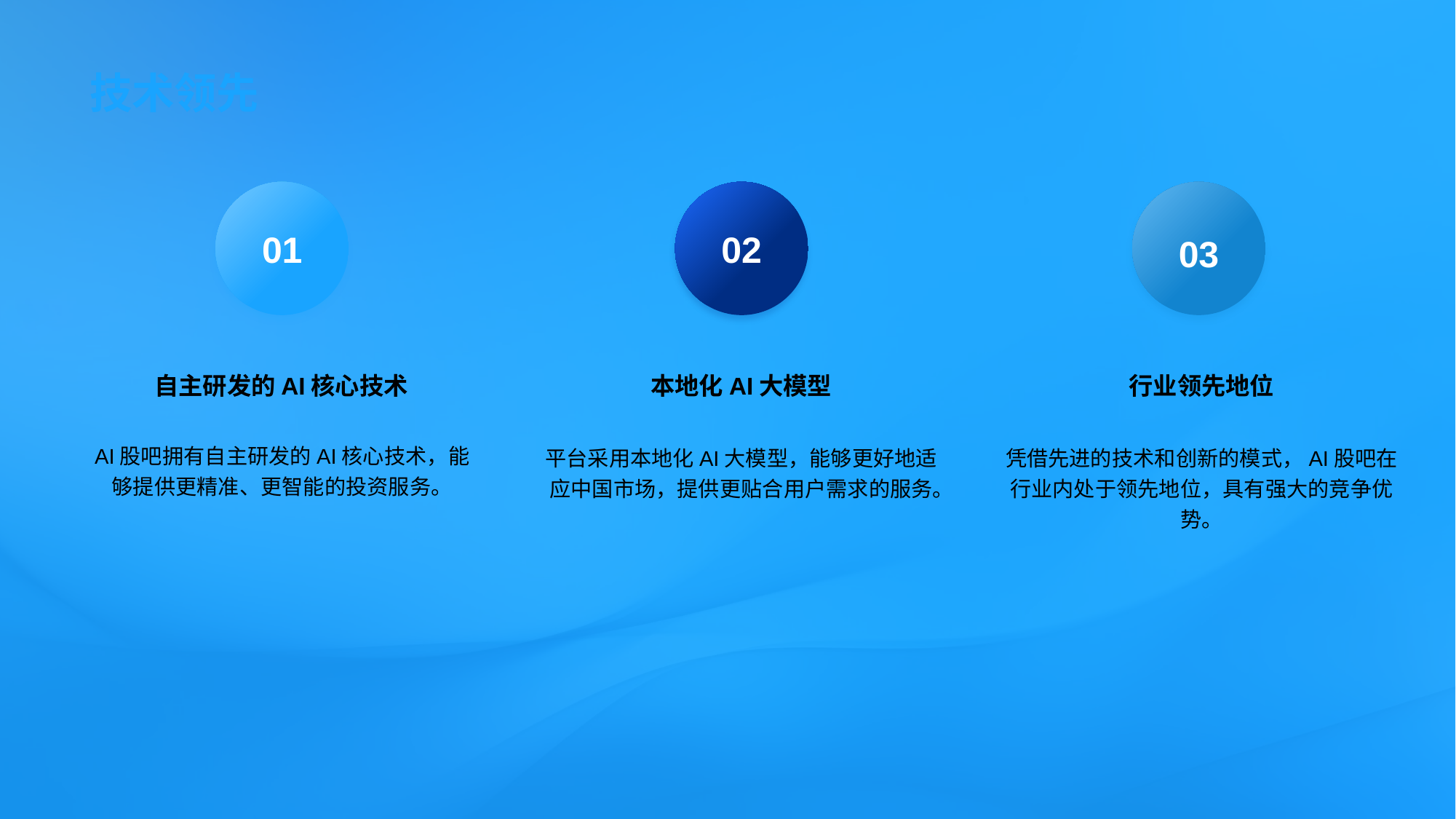

# 技术领先

01
02
03
自主研发的AI核心技术
本地化AI大模型
行业领先地位
AI股吧拥有自主研发的AI核心技术，能够提供更精准、更智能的投资服务。
平台采用本地化AI大模型，能够更好地适应中国市场，提供更贴合用户需求的服务。
凭借先进的技术和创新的模式，AI股吧在行业内处于领先地位，具有强大的竞争优势。